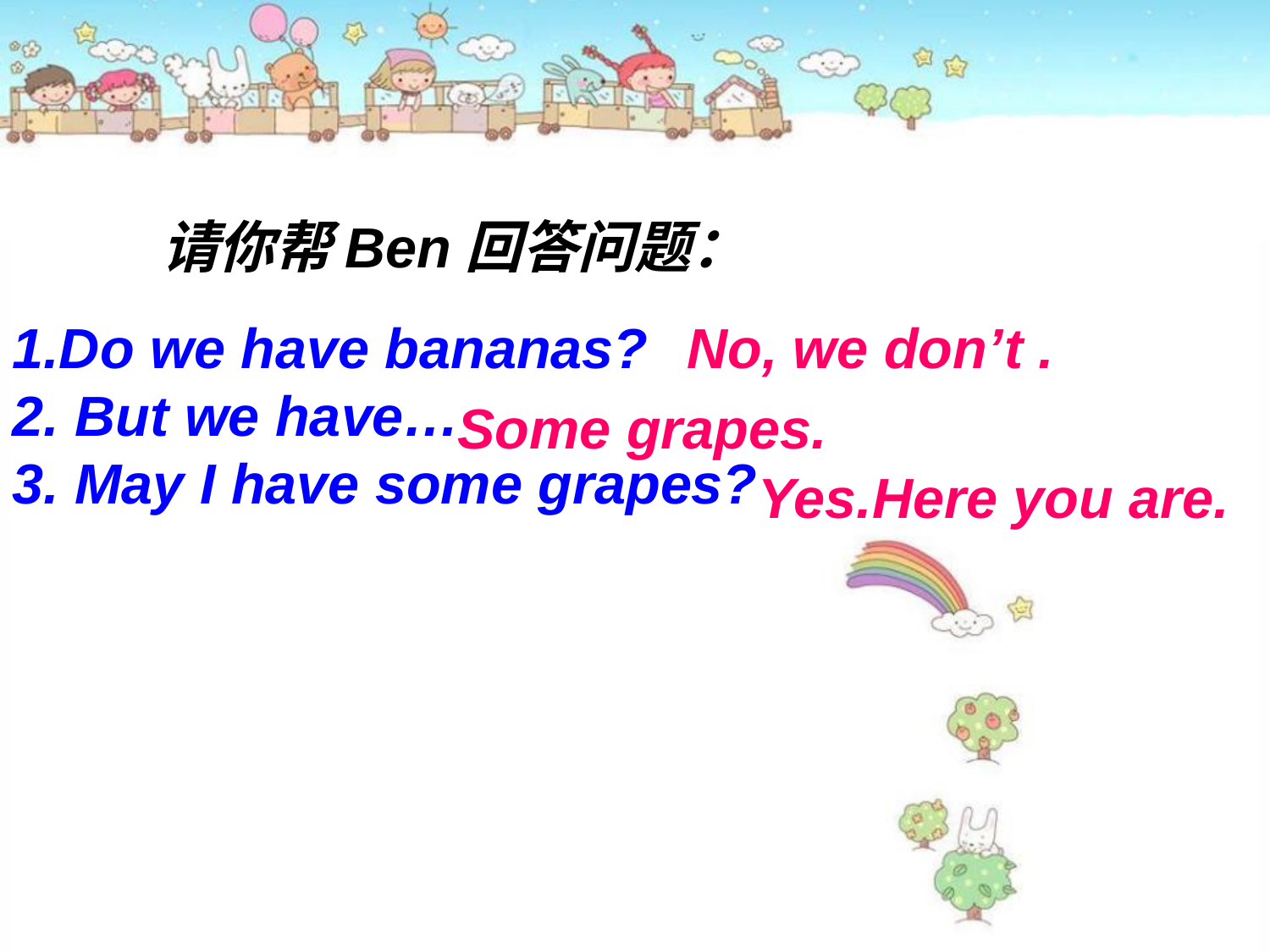

请你帮Ben回答问题：
1.Do we have bananas?
2. But we have…
3. May I have some grapes?
No, we don’t .
Some grapes.
Yes.Here you are.